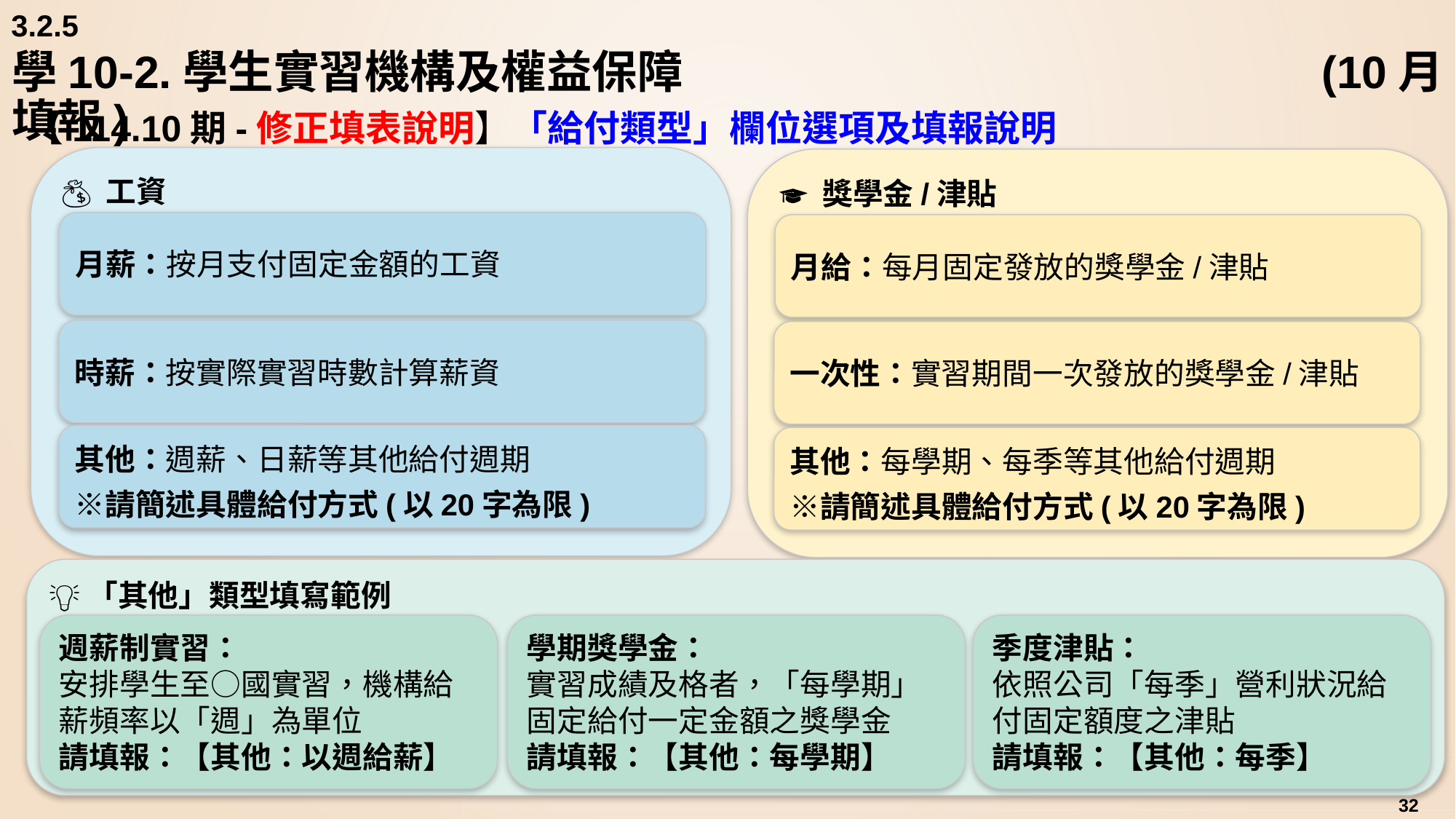

3.2.5
# 學10-2.學生實習機構及權益保障	   					(10月填報)
【114.10期-修正填表說明】「給付類型」欄位選項及填報說明
💰 工資
🎓 獎學金/津貼
月薪：按月支付固定金額的工資
月給：每月固定發放的獎學金/津貼
時薪：按實際實習時數計算薪資
一次性：實習期間一次發放的獎學金/津貼
其他：週薪、日薪等其他給付週期
※請簡述具體給付方式(以20字為限)
其他：每學期、每季等其他給付週期
※請簡述具體給付方式(以20字為限)
💡「其他」類型填寫範例
週薪制實習：
安排學生至○國實習，機構給薪頻率以「週」為單位
請填報：【其他：以週給薪】
學期獎學金：
實習成績及格者，「每學期」固定給付一定金額之獎學金
請填報：【其他：每學期】
季度津貼：
依照公司「每季」營利狀況給付固定額度之津貼
請填報：【其他：每季】